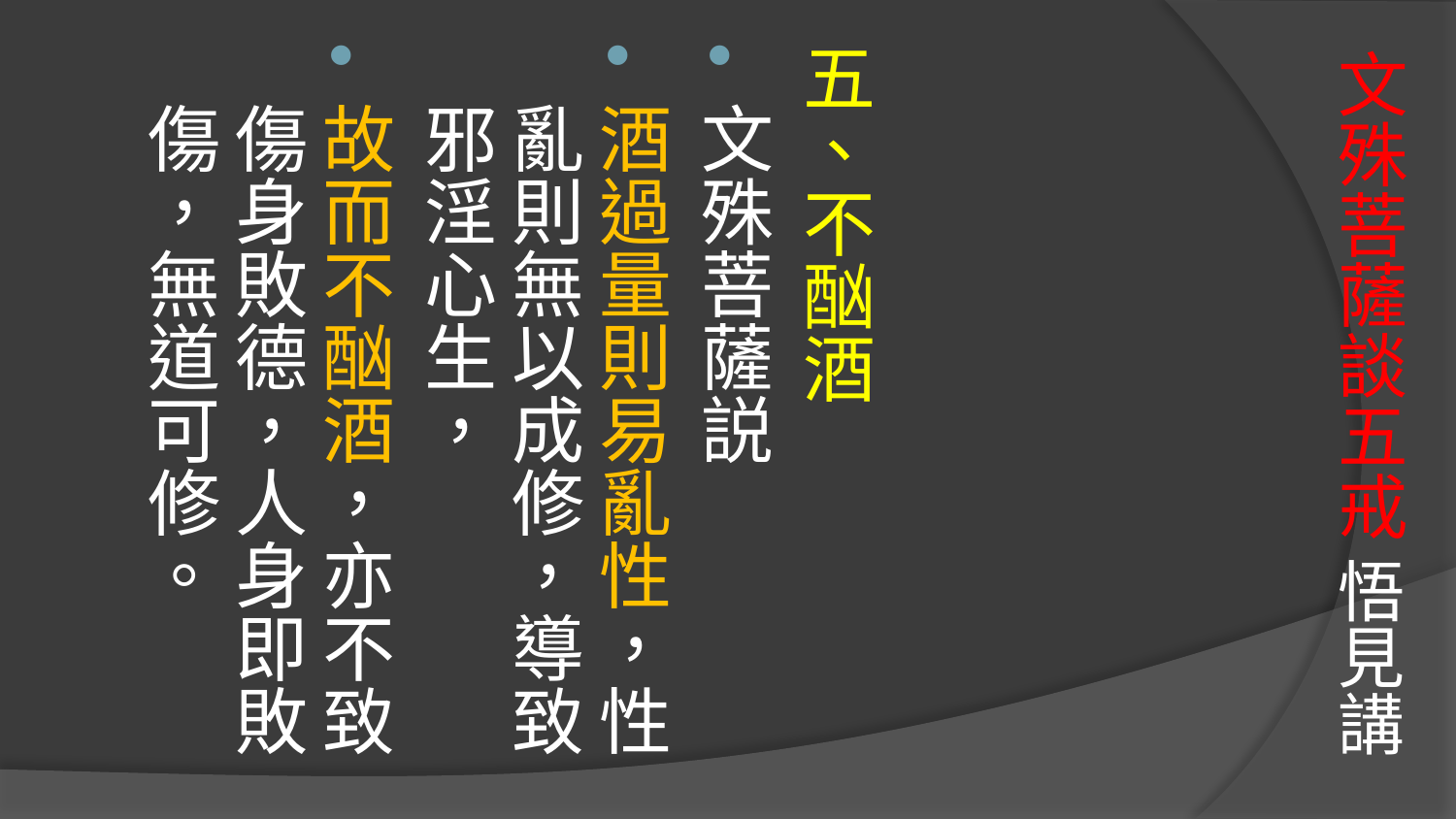

# 文殊菩薩談五戒 悟見講
五、不酗酒
文殊菩薩説
酒過量則易亂性，性亂則無以成修，導致邪淫心生，
故而不酗酒，亦不致傷身敗德，人身即敗傷，無道可修。